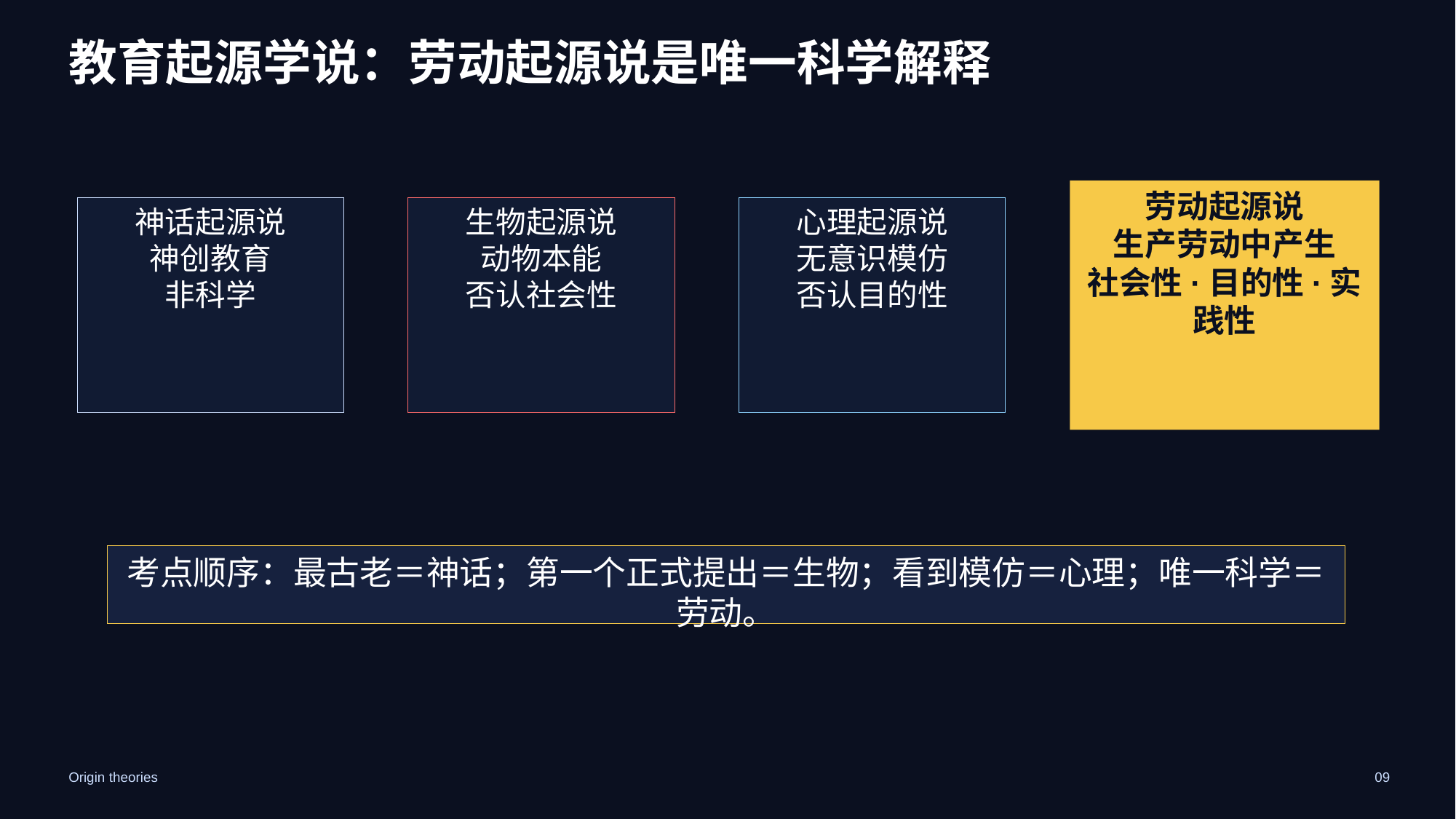

# 教育起源
教育起源学说：劳动起源说是唯一科学解释
劳动起源说
生产劳动中产生
社会性·目的性·实践性
神话起源说
神创教育
非科学
生物起源说
动物本能
否认社会性
心理起源说
无意识模仿
否认目的性
考点顺序：最古老＝神话；第一个正式提出＝生物；看到模仿＝心理；唯一科学＝劳动。
Origin theories
09